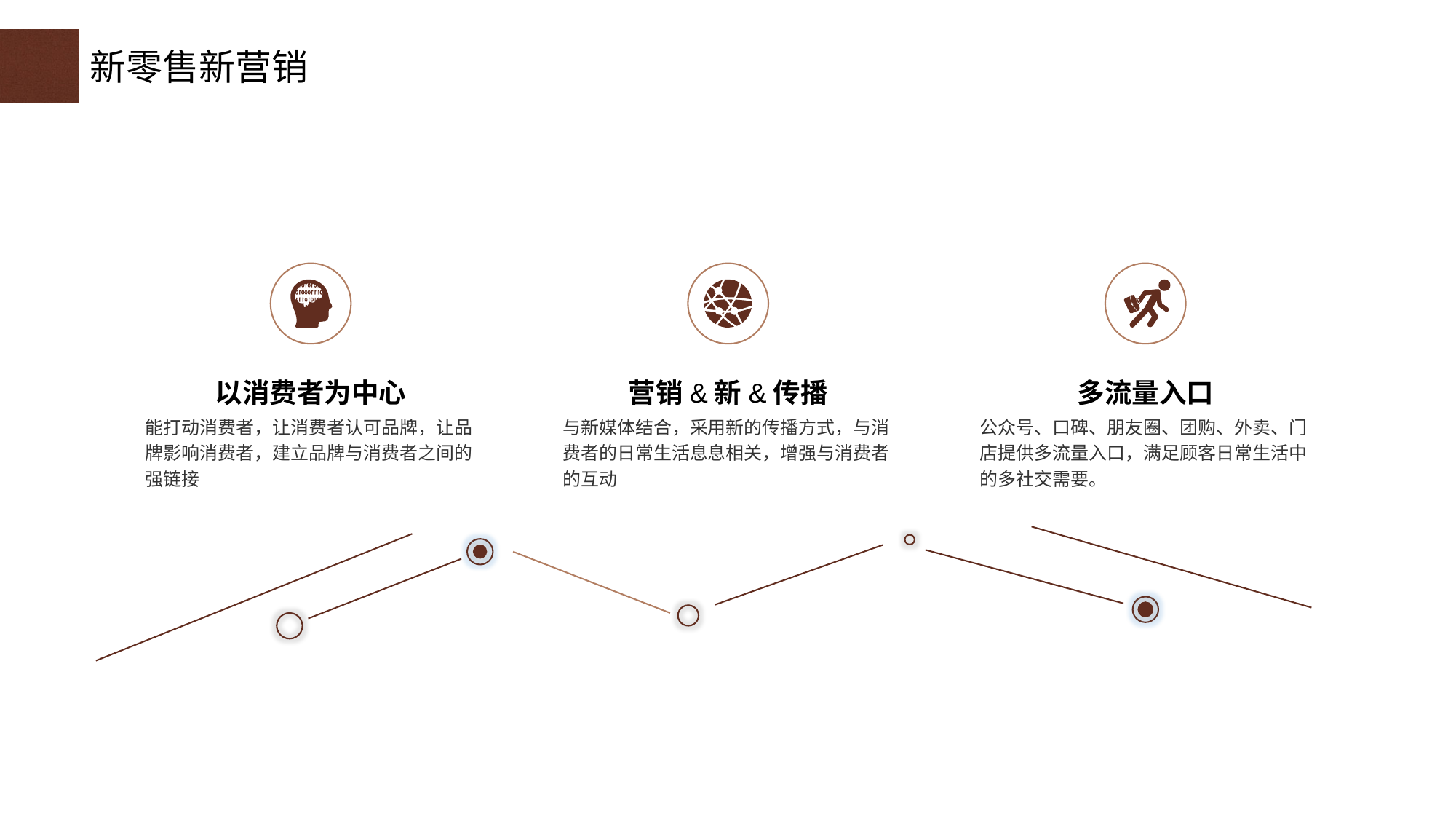

新零售新营销

以消费者为中心
能打动消费者，让消费者认可品牌，让品牌影响消费者，建立品牌与消费者之间的强链接
营销&新&传播
与新媒体结合，采用新的传播方式，与消费者的日常生活息息相关，增强与消费者的互动
多流量入口
公众号、口碑、朋友圈、团购、外卖、门店提供多流量入口，满足顾客日常生活中的多社交需要。